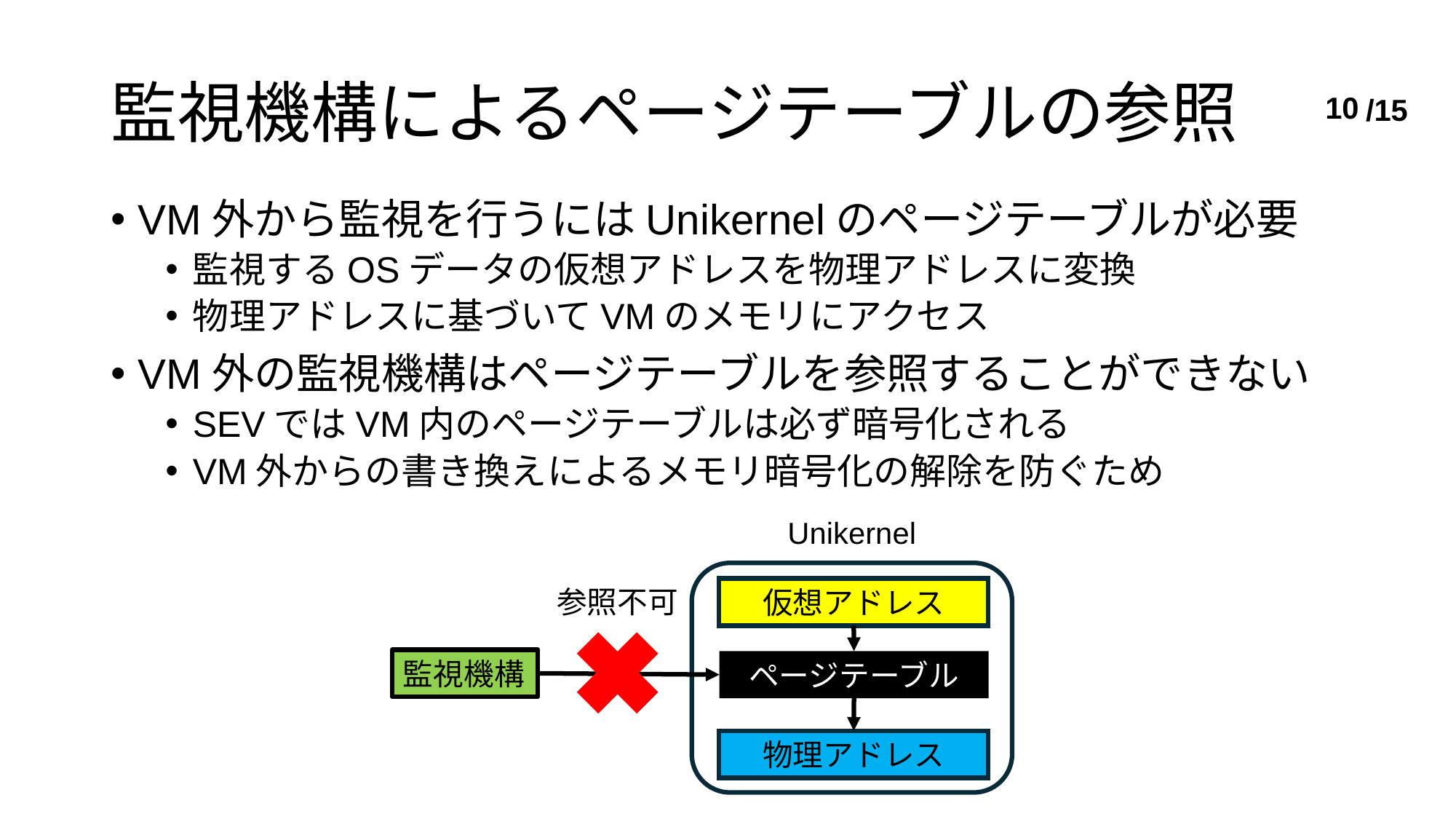

# 監視機構によるページテーブルの参照
10
VM外から監視を行うにはUnikernelのページテーブルが必要
監視するOSデータの仮想アドレスを物理アドレスに変換
物理アドレスに基づいてVMのメモリにアクセス
VM外の監視機構はページテーブルを参照することができない
SEVではVM内のページテーブルは必ず暗号化される
VM外からの書き換えによるメモリ暗号化の解除を防ぐため
Unikernel

参照不可
仮想アドレス

監視機構
ページテーブル
物理アドレス